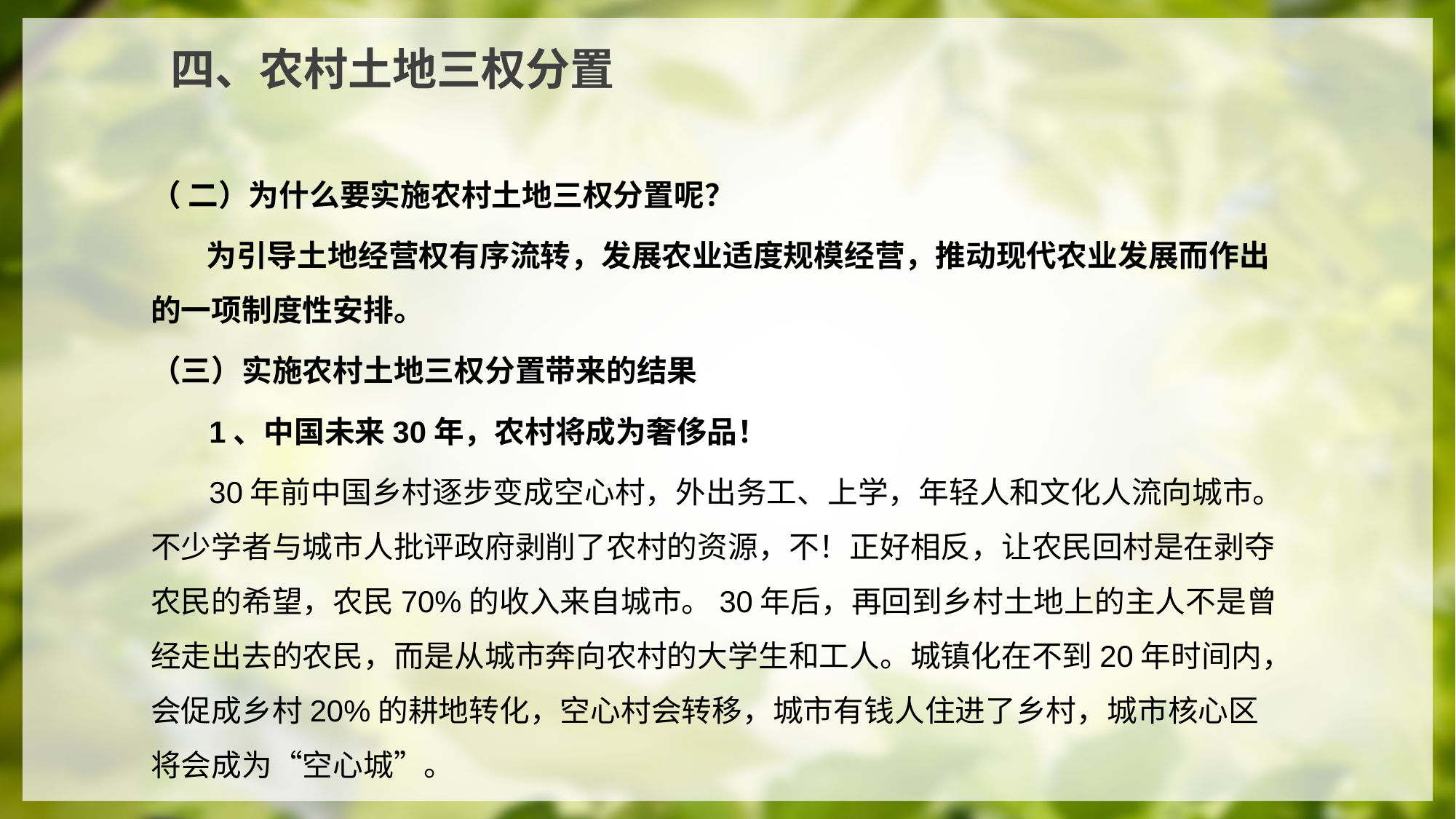

四、农村土地三权分置
（ 二）为什么要实施农村土地三权分置呢？
       为引导土地经营权有序流转，发展农业适度规模经营，推动现代农业发展而作出的一项制度性安排。
（三）实施农村土地三权分置带来的结果
       1、中国未来30年，农村将成为奢侈品！
       30年前中国乡村逐步变成空心村，外出务工、上学，年轻人和文化人流向城市。不少学者与城市人批评政府剥削了农村的资源，不！正好相反，让农民回村是在剥夺农民的希望，农民70%的收入来自城市。30年后，再回到乡村土地上的主人不是曾经走出去的农民，而是从城市奔向农村的大学生和工人。城镇化在不到20年时间内，会促成乡村20%的耕地转化，空心村会转移，城市有钱人住进了乡村，城市核心区将会成为“空心城”。